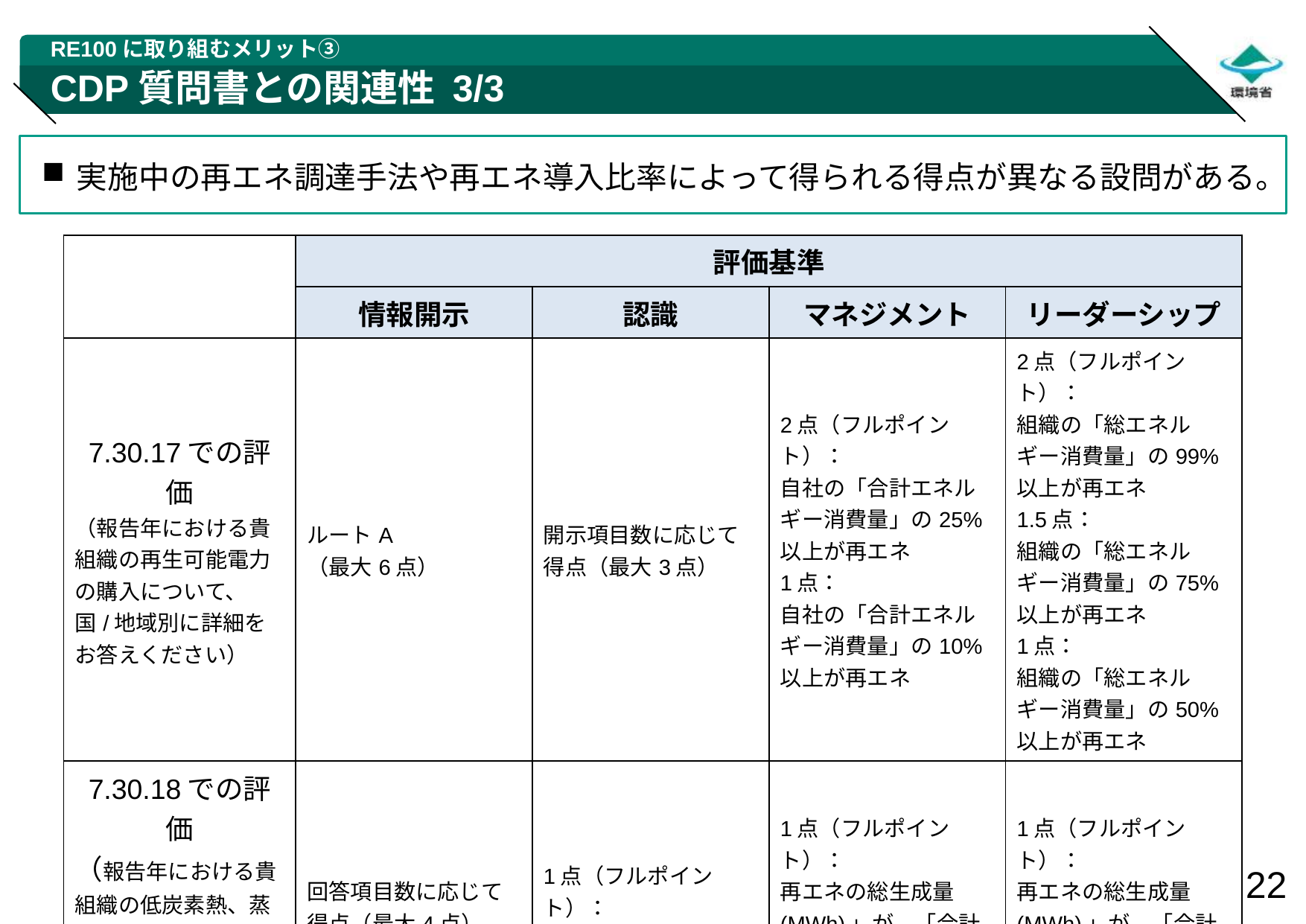

RE100に取り組むメリット③
# CDP質問書との関連性 3/3
実施中の再エネ調達手法や再エネ導入比率によって得られる得点が異なる設問がある。
|  | 評価基準 |  |  |  |
| --- | --- | --- | --- | --- |
|  | 情報開示 | 認識 | マネジメント | リーダーシップ |
| 7.30.17での評価 （報告年における貴組織の再生可能電力の購入について、国/地域別に詳細をお答えください） | ルートA （最大6点） | 開示項目数に応じて得点（最大3点） | 2点（フルポイント）： 自社の「合計エネルギー消費量」の25%以上が再エネ 1点： 自社の「合計エネルギー消費量」の10%以上が再エネ | 2点（フルポイント）： 組織の「総エネルギー消費量」の99%以上が再エネ 1.5点： 組織の「総エネルギー消費量」の75%以上が再エネ 1点： 組織の「総エネルギー消費量」の50%以上が再エネ |
| 7.30.18での評価 （報告年における貴組織の低炭素熱、蒸気、および冷熱の購入について、国/地域別に詳細をお答えください） | 回答項目数に応じて得点（最大4点） | 1点（フルポイント）： すべての項目に記入 | 1点（フルポイント）： 再エネの総生成量(MWh)」が、「合計差引前総生成量」の25%以上を占める | 1点（フルポイント）： 再エネの総生成量(MWh)」が、「合計差引前総生成量」の50%以上を占める |